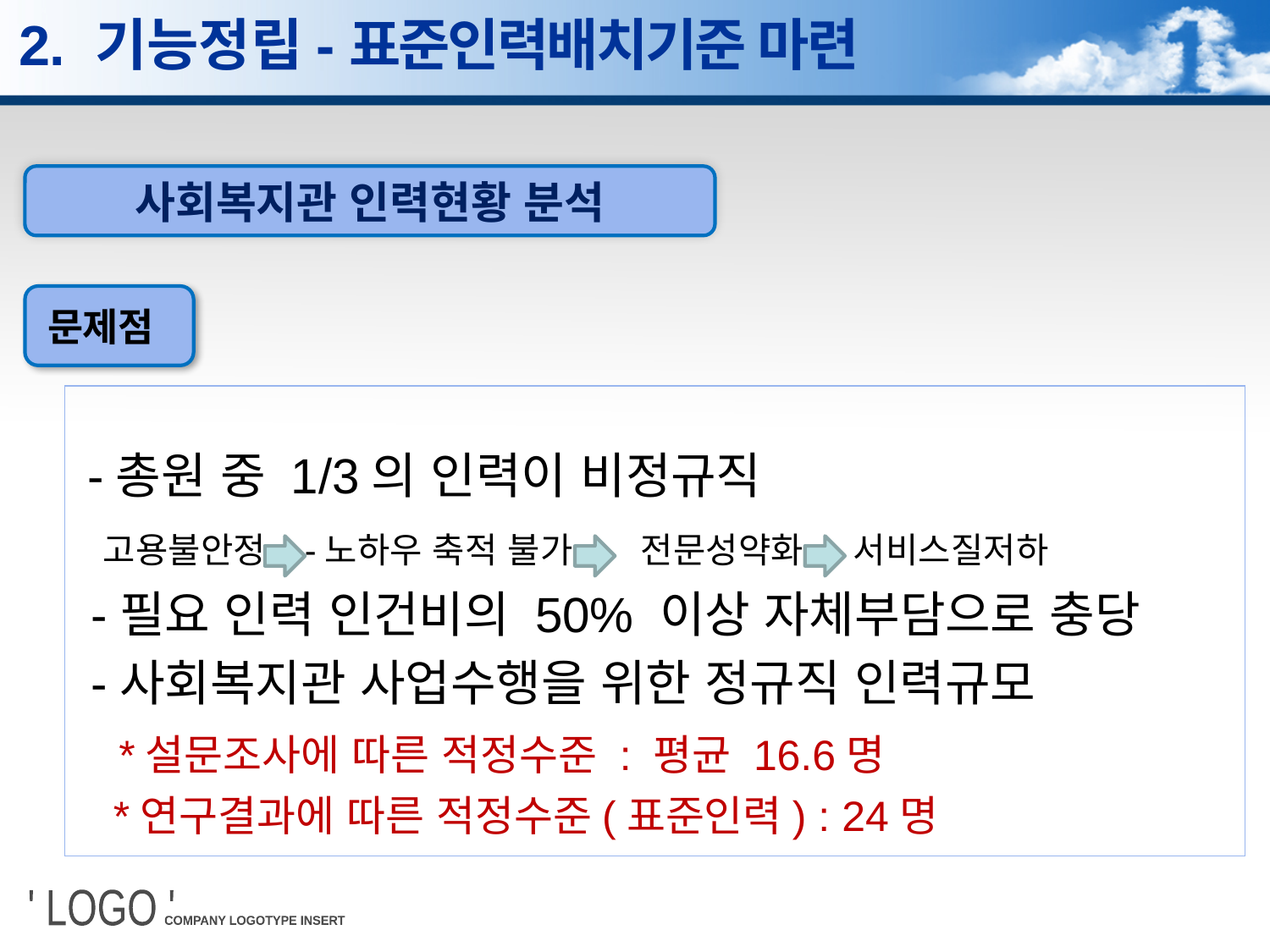

2. 기능정립-표준인력배치기준 마련

사회복지관 인력현황 분석

문제점

 -총원 중 1/3의 인력이 비정규직
 고용불안정   -노하우 축적 불가-    전문성약화     서비스질저하
 -필요 인력 인건비의 50% 이상 자체부담으로 충당
 -사회복지관 사업수행을 위한 정규직 인력규모
   *설문조사에 따른 적정수준 : 평균 16.6명
   *연구결과에 따른 적정수준(표준인력) : 24명